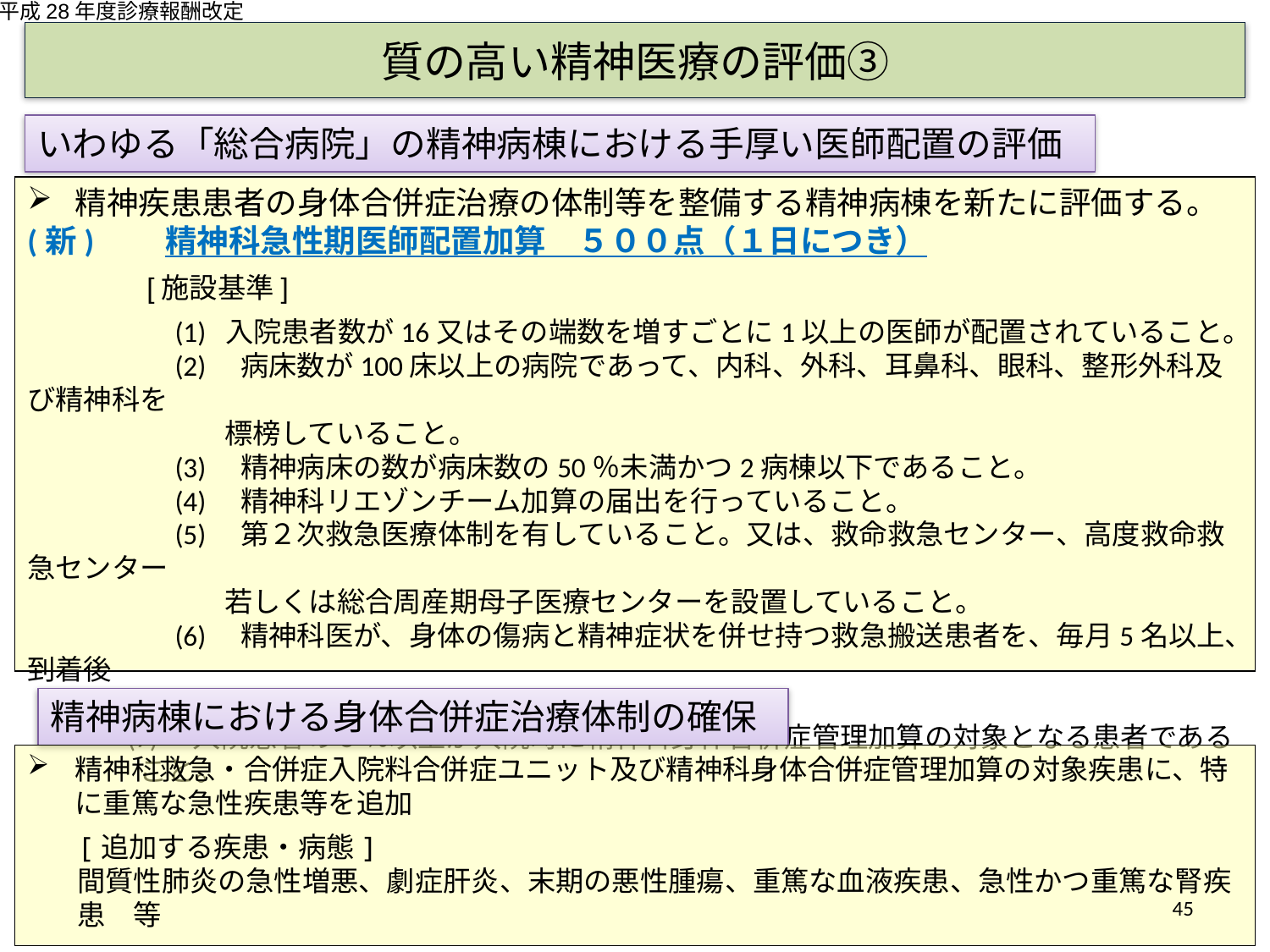

平成28年度診療報酬改定
# 質の高い精神医療の評価③
いわゆる「総合病院」の精神病棟における手厚い医師配置の評価
精神疾患患者の身体合併症治療の体制等を整備する精神病棟を新たに評価する。
(新)　　精神科急性期医師配置加算　５００点（１日につき）
　　　　[施設基準]

　　　　　(1)  入院患者数が16又はその端数を増すごとに1以上の医師が配置されていること。
　　　　　(2)　病床数が100床以上の病院であって、内科、外科、耳鼻科、眼科、整形外科及び精神科を
　　　　　　　標榜していること。
　　　　　(3)　精神病床の数が病床数の50％未満かつ2病棟以下であること。
　　　　　(4)　精神科リエゾンチーム加算の届出を行っていること。
　　　　　(5)　第２次救急医療体制を有していること。又は、救命救急センター、高度救命救急センター
　　　　　　　若しくは総合周産期母子医療センターを設置していること。
　　　　　(6)　精神科医が、身体の傷病と精神症状を併せ持つ救急搬送患者を、毎月5名以上、到着後
　　　　　　　12時間以内に診察していること。
(7)　入院患者の5％以上が入院時に精神科身体合併症管理加算の対象となる患者であること。

精神病棟における身体合併症治療体制の確保
精神科救急・合併症入院料合併症ユニット及び精神科身体合併症管理加算の対象疾患に、特に重篤な急性疾患等を追加
[追加する疾患・病態]
間質性肺炎の急性増悪、劇症肝炎、末期の悪性腫瘍、重篤な血液疾患、急性かつ重篤な腎疾患　等
45